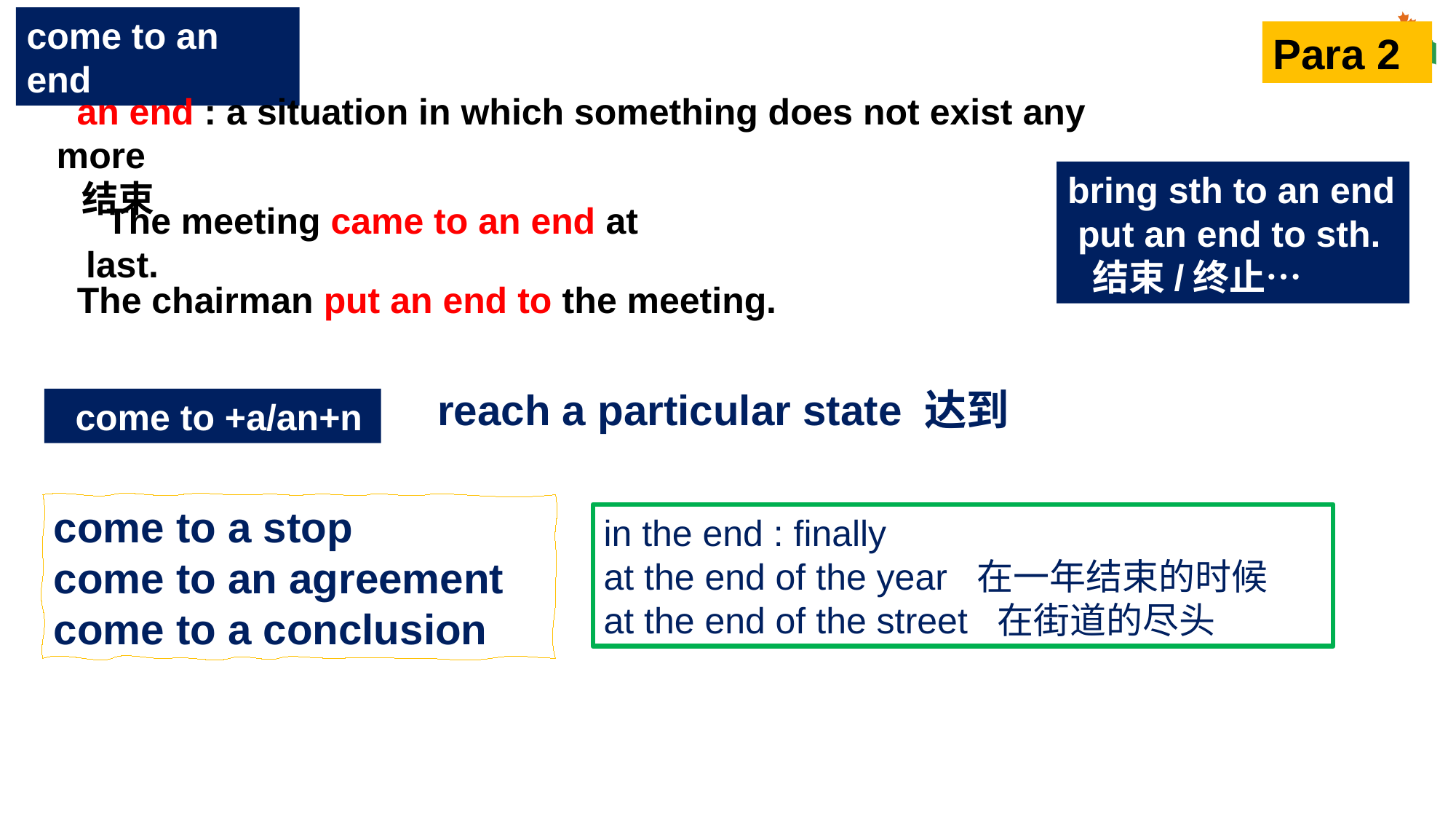

come to an end
Para 2
  an end : a situation in which something does not exist any more
  结束
bring sth to an end
 put an end to sth.
  结束/终止…
  The meeting came to an end at last.
  The chairman put an end to the meeting.
reach a particular state 达到
  come to +a/an+n
come to a stop
come to an agreement
come to a conclusion
in the end : finally
at the end of the year  在一年结束的时候
at the end of the street  在街道的尽头